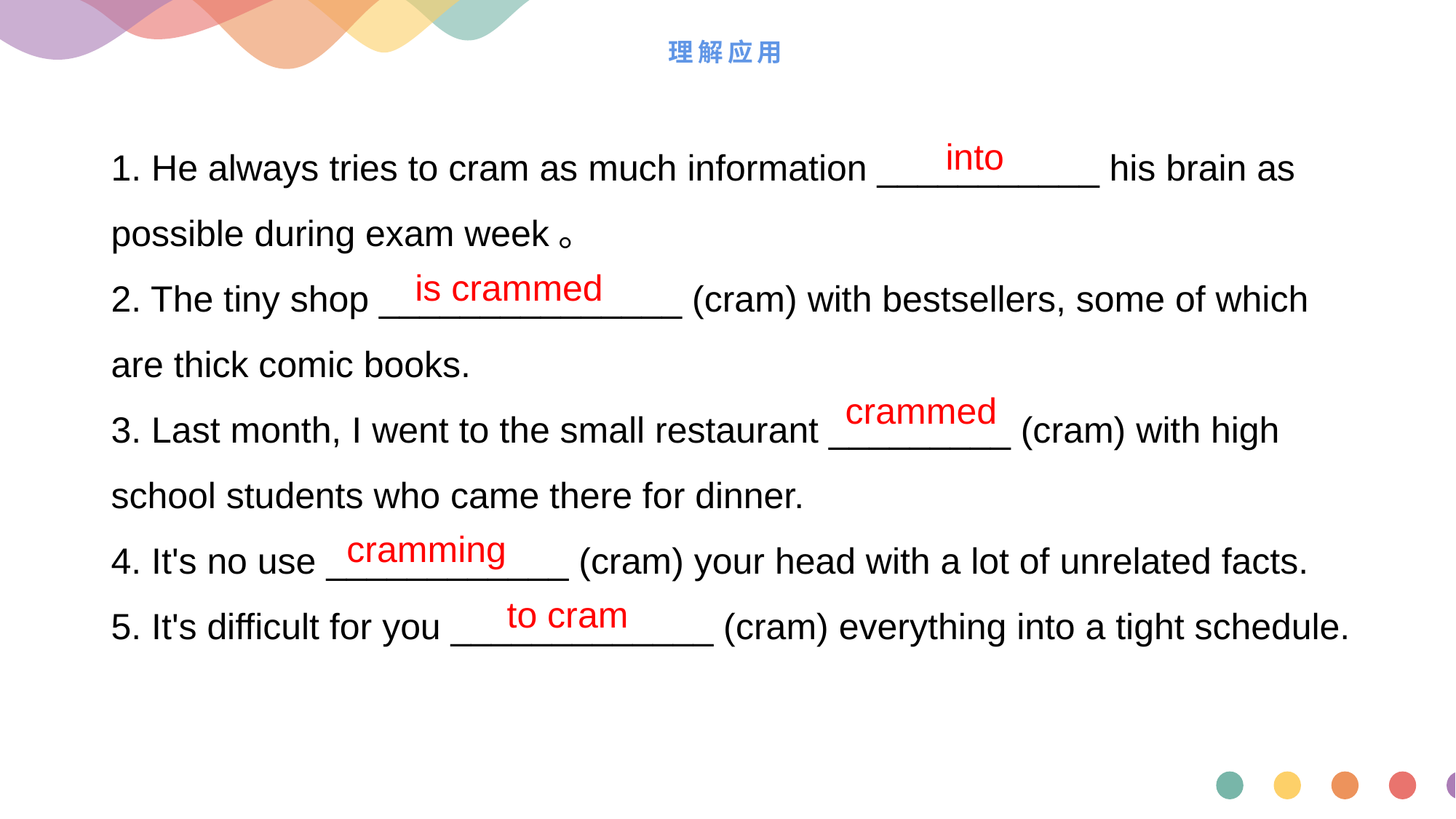

# 理解应用

1. He always tries to cram as much information ___________ his brain as possible during exam week。
2. The tiny shop _______________ (cram) with bestsellers, some of which are thick comic books.
3. Last month, I went to the small restaurant _________ (cram) with high school students who came there for dinner.
4. It's no use ____________ (cram) your head with a lot of unrelated facts.
5. It's difficult for you _____________ (cram) everything into a tight schedule.

   into
is crammed
crammed
cramming
  to cram